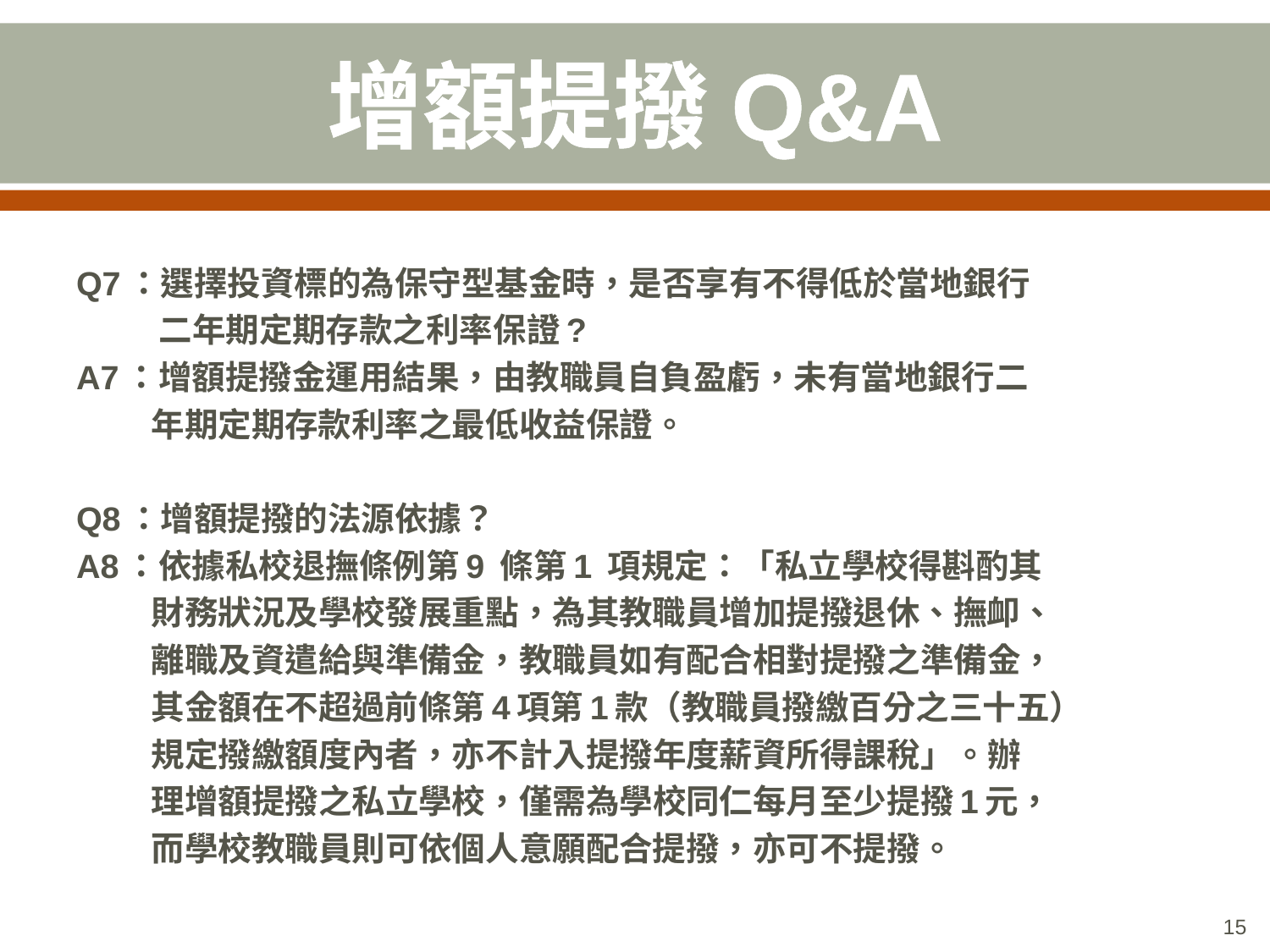

# 增額提撥Q&A
Q7：選擇投資標的為保守型基金時，是否享有不得低於當地銀行
          二年期定期存款之利率保證?
A7：增額提撥金運用結果，由教職員自負盈虧，未有當地銀行二
         年期定期存款利率之最低收益保證。

Q8：增額提撥的法源依據？
A8：依據私校退撫條例第9 條第1 項規定：「私立學校得斟酌其
         財務狀況及學校發展重點，為其教職員增加提撥退休、撫卹、
         離職及資遣給與準備金，教職員如有配合相對提撥之準備金，
         其金額在不超過前條第4項第1款（教職員撥繳百分之三十五）
         規定撥繳額度內者，亦不計入提撥年度薪資所得課稅」。辦
         理增額提撥之私立學校，僅需為學校同仁每月至少提撥1元，
         而學校教職員則可依個人意願配合提撥，亦可不提撥。

15